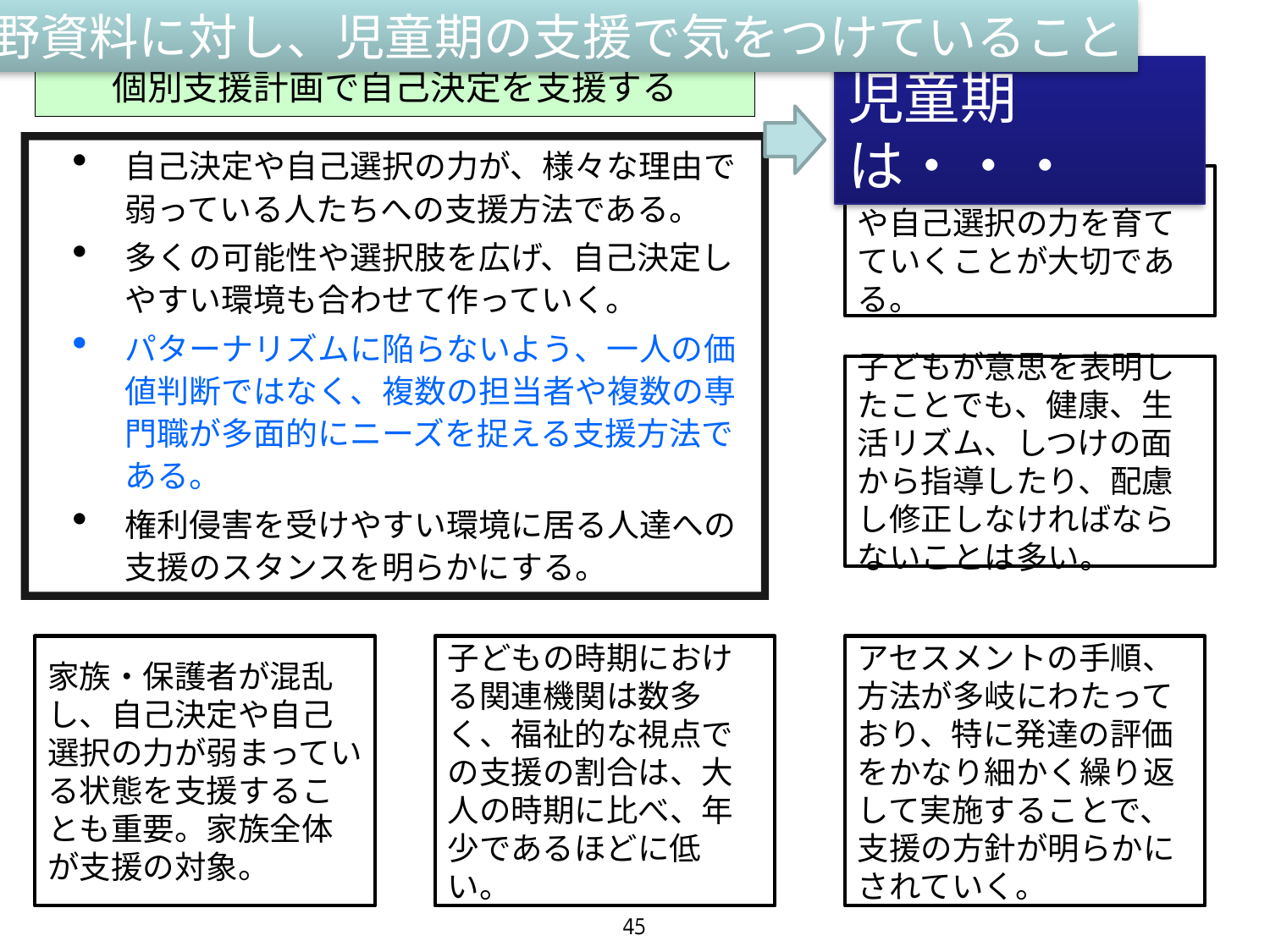

⑤介護分野資料に対し、児童期の支援で気をつけていること
# 個別支援計画で自己決定を支援する
児童期は・・・

自己決定や自己選択の力が、様々な理由で弱っている人たちへの支援方法である。
多くの可能性や選択肢を広げ、自己決定しやすい環境も合わせて作っていく。
パターナリズムに陥らないよう、一人の価値判断ではなく、複数の担当者や複数の専門職が多面的にニーズを捉える支援方法である。
権利侵害を受けやすい環境に居る人達への支援のスタンスを明らかにする。
この時期から自己決定や自己選択の力を育てていくことが大切である。
子どもが意思を表明したことでも、健康、生活リズム、しつけの面から指導したり、配慮し修正しなければならないことは多い。
家族・保護者が混乱し、自己決定や自己選択の力が弱まっている状態を支援することも重要。家族全体が支援の対象。
子どもの時期における関連機関は数多く、福祉的な視点での支援の割合は、大人の時期に比べ、年少であるほどに低い。
アセスメントの手順、方法が多岐にわたっており、特に発達の評価をかなり細かく繰り返して実施することで、支援の方針が明らかにされていく。
45